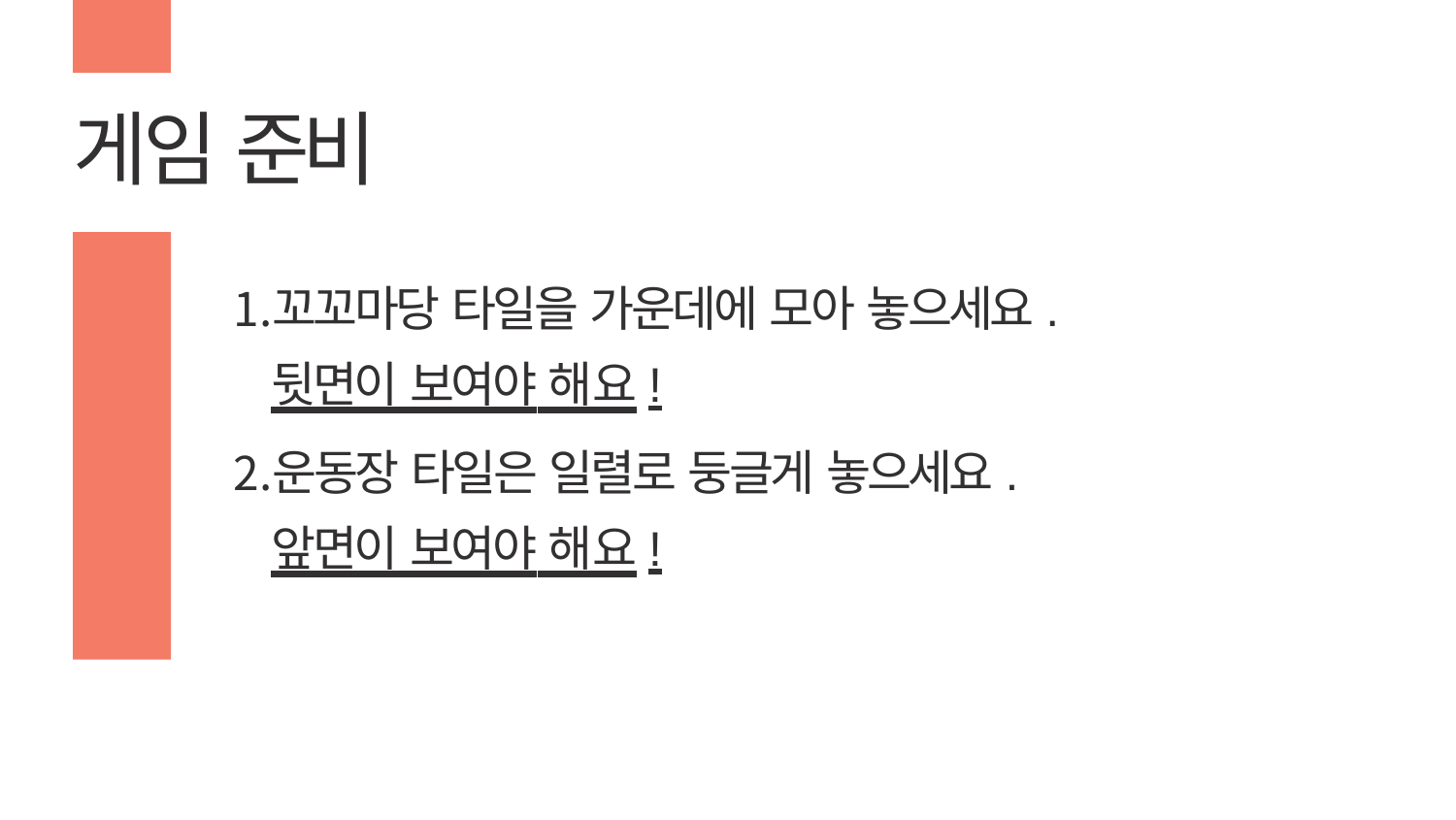

# 게임 준비

꼬꼬마당 타일을 가운데에 모아 놓으세요.
뒷면이 보여야 해요!
운동장 타일은 일렬로 둥글게 놓으세요.
앞면이 보여야 해요!